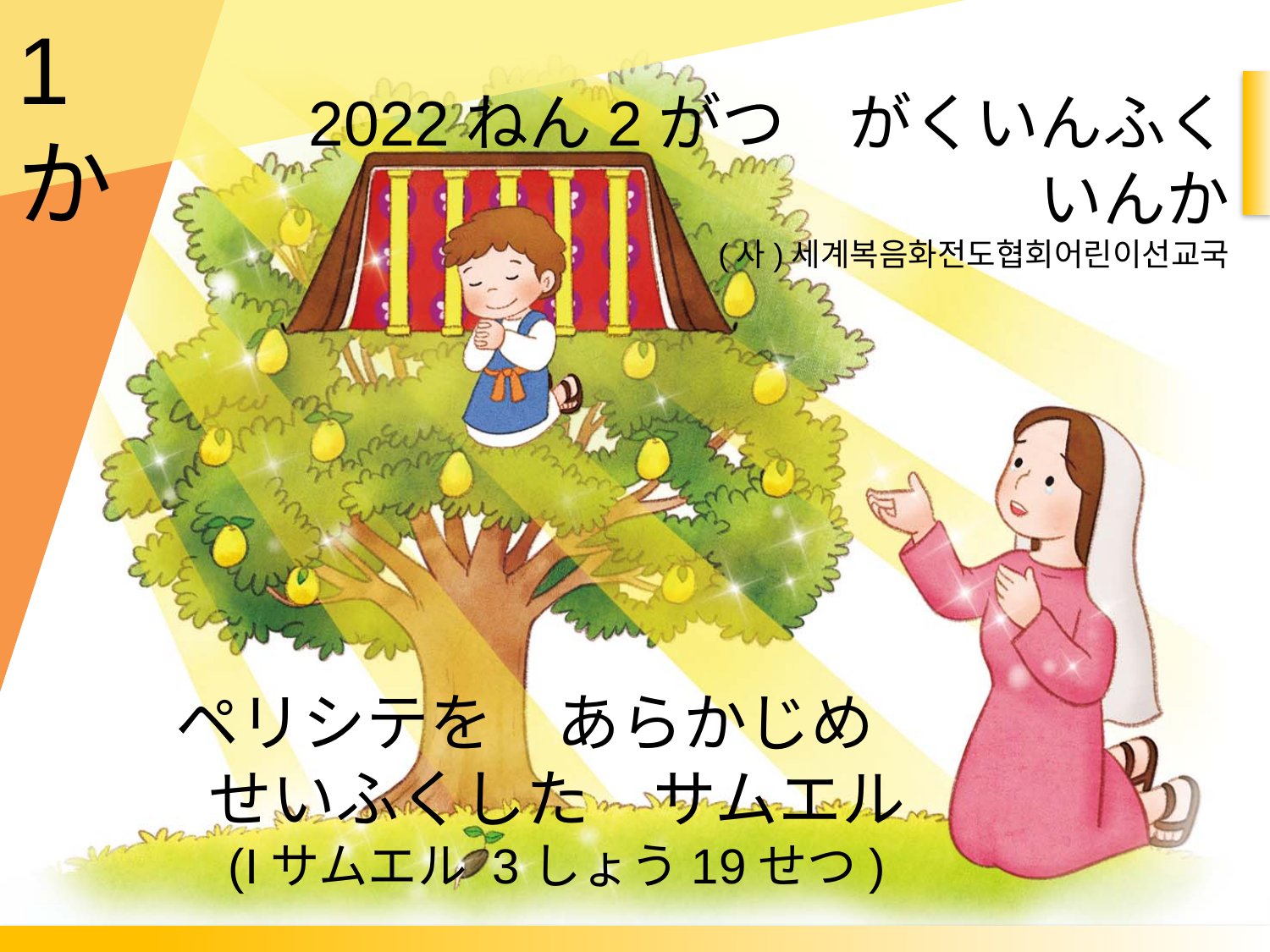

1か

2022ねん2がつ　がくいんふくいんか
(사)세계복음화전도협회어린이선교국
ペリシテを　あらかじめ
せいふくした　サムエル
(Iサムエル 3しょう19せつ)